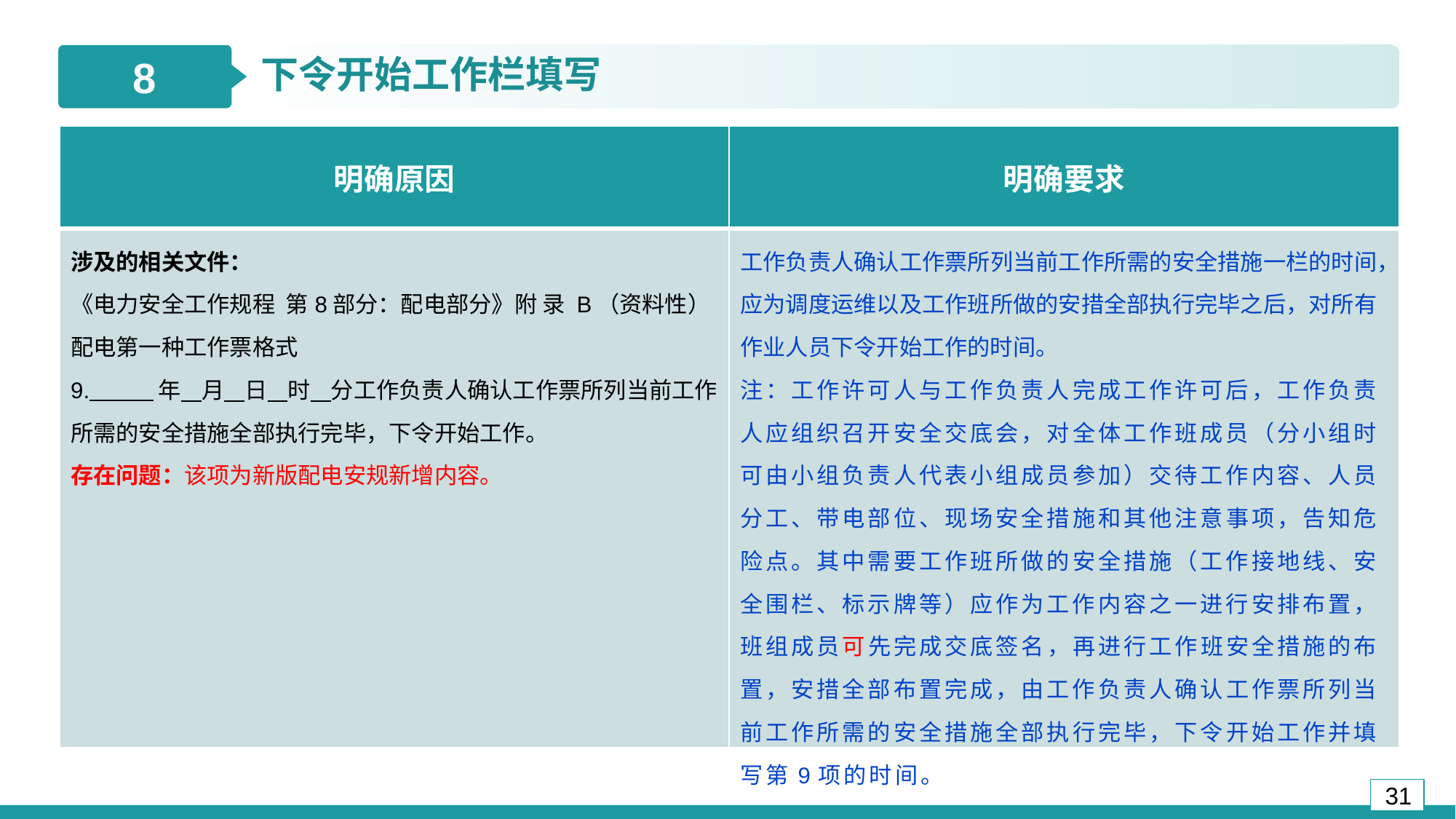

8
下令开始工作栏填写
| 明确原因 | 明确要求 |
| --- | --- |
| 涉及的相关文件： 《电力安全工作规程 第8部分：配电部分》附 录 B（资料性）配电第一种工作票格式 9. 年 月 日 时 分工作负责人确认工作票所列当前工作所需的安全措施全部执行完毕，下令开始工作。 存在问题：该项为新版配电安规新增内容。 | 工作负责人确认工作票所列当前工作所需的安全措施一栏的时间，应为调度运维以及工作班所做的安措全部执行完毕之后，对所有作业人员下令开始工作的时间。 注：工作许可人与工作负责人完成工作许可后，工作负责人应组织召开安全交底会，对全体工作班成员（分小组时可由小组负责人代表小组成员参加）交待工作内容、人员分工、带电部位、现场安全措施和其他注意事项，告知危险点。其中需要工作班所做的安全措施（工作接地线、安全围栏、标示牌等）应作为工作内容之一进行安排布置，班组成员可先完成交底签名，再进行工作班安全措施的布置，安措全部布置完成，由工作负责人确认工作票所列当前工作所需的安全措施全部执行完毕，下令开始工作并填写第9项的时间。 |
3
2

10